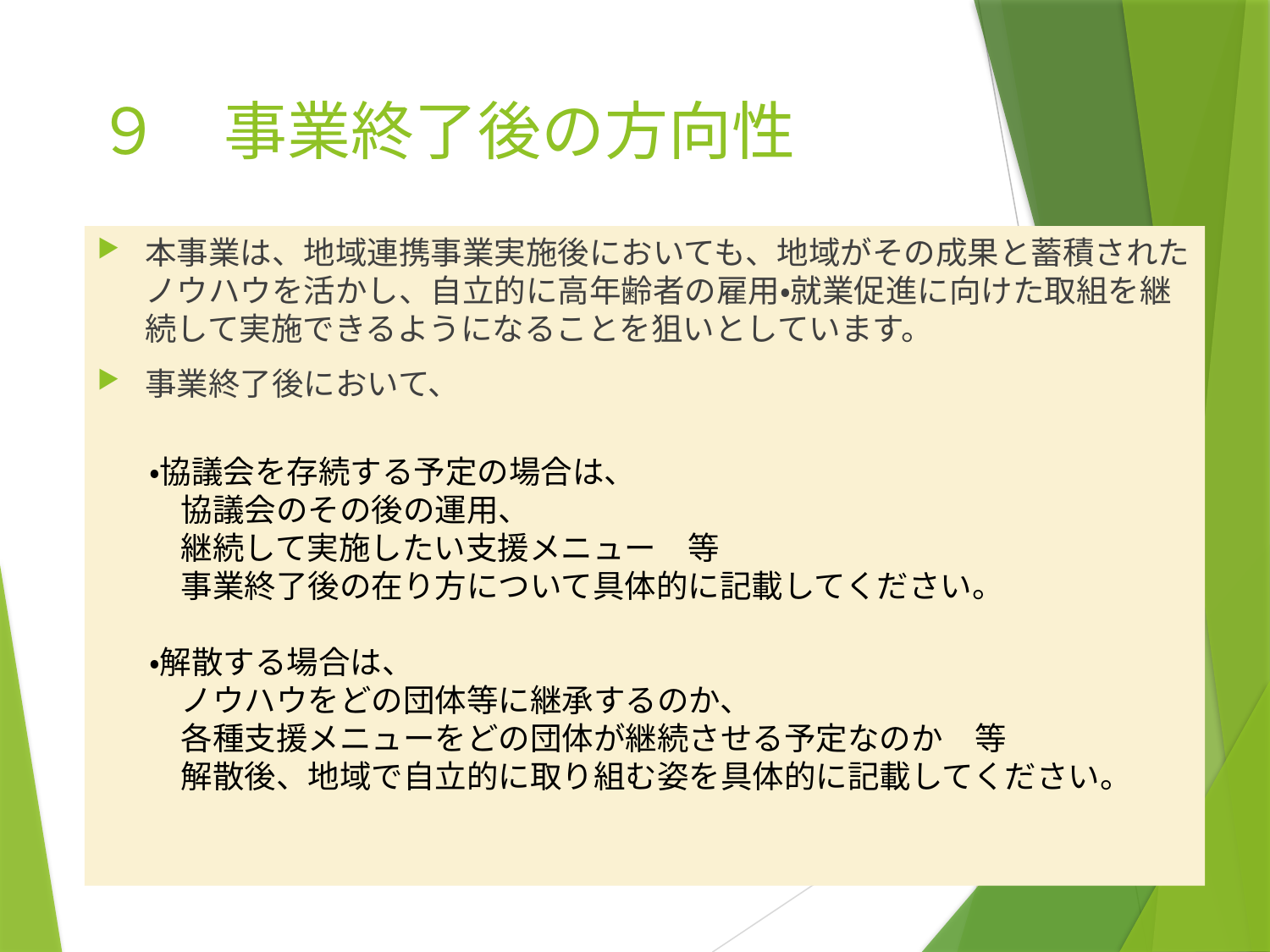

# ９　事業終了後の方向性
本事業は、地域連携事業実施後においても、地域がその成果と蓄積されたノウハウを活かし、自立的に高年齢者の雇用・就業促進に向けた取組を継続して実施できるようになることを狙いとしています。
事業終了後において、
　・協議会を存続する予定の場合は、
　　協議会のその後の運用、
　　継続して実施したい支援メニュー　等
　　事業終了後の在り方について具体的に記載してください。

　・解散する場合は、
　　ノウハウをどの団体等に継承するのか、
　　各種支援メニューをどの団体が継続させる予定なのか　等
　　解散後、地域で自立的に取り組む姿を具体的に記載してください。